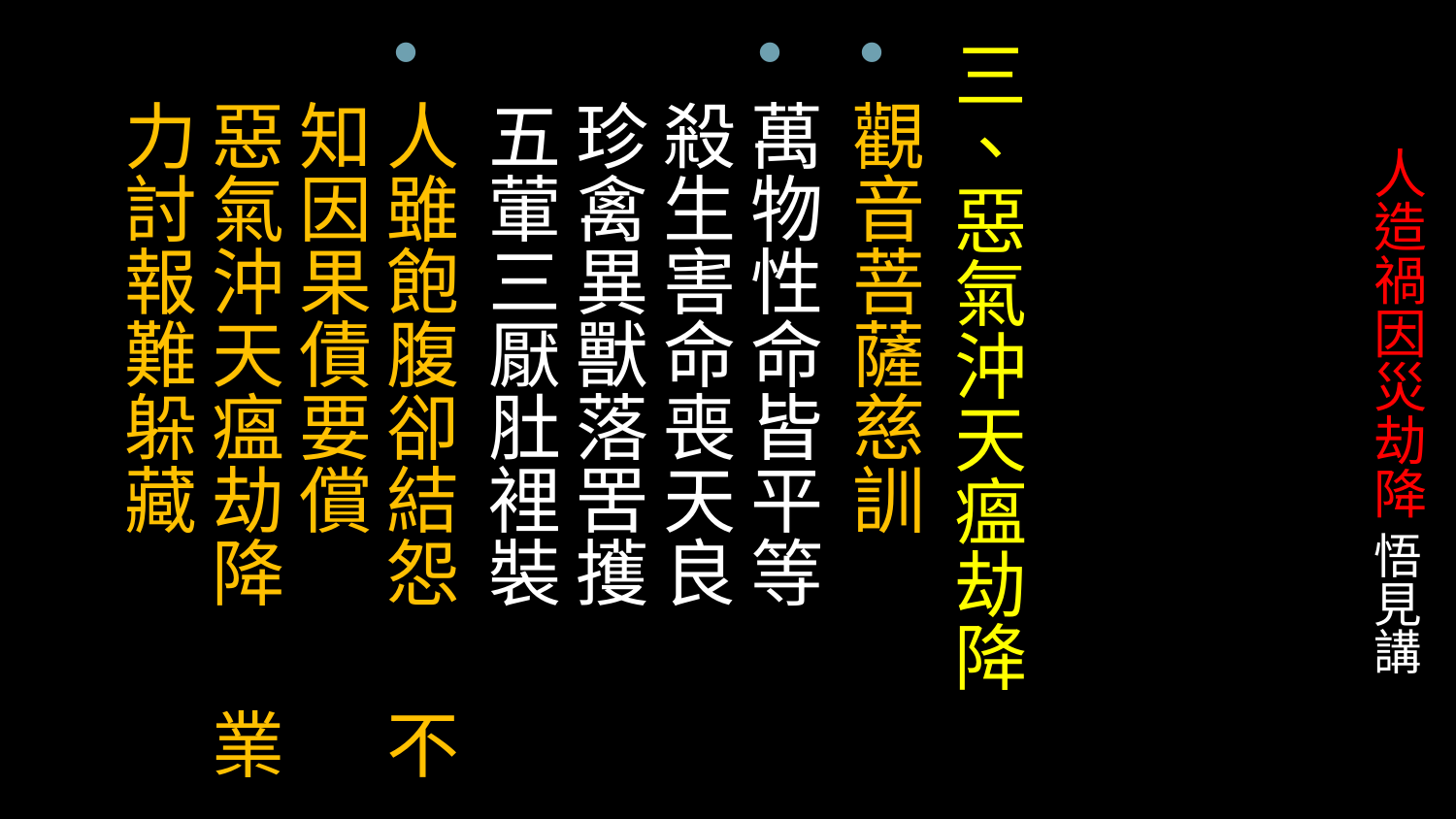

三、惡氣沖天瘟劫降
觀音菩薩慈訓
萬物性命皆平等       殺生害命喪天良
珍禽異獸落罟擭       五葷三厭肚裡裝
人雖飽腹卻結怨      不知因果債要償
惡氣沖天瘟劫降      業力討報難躲藏

# 人造禍因災劫降 悟見講